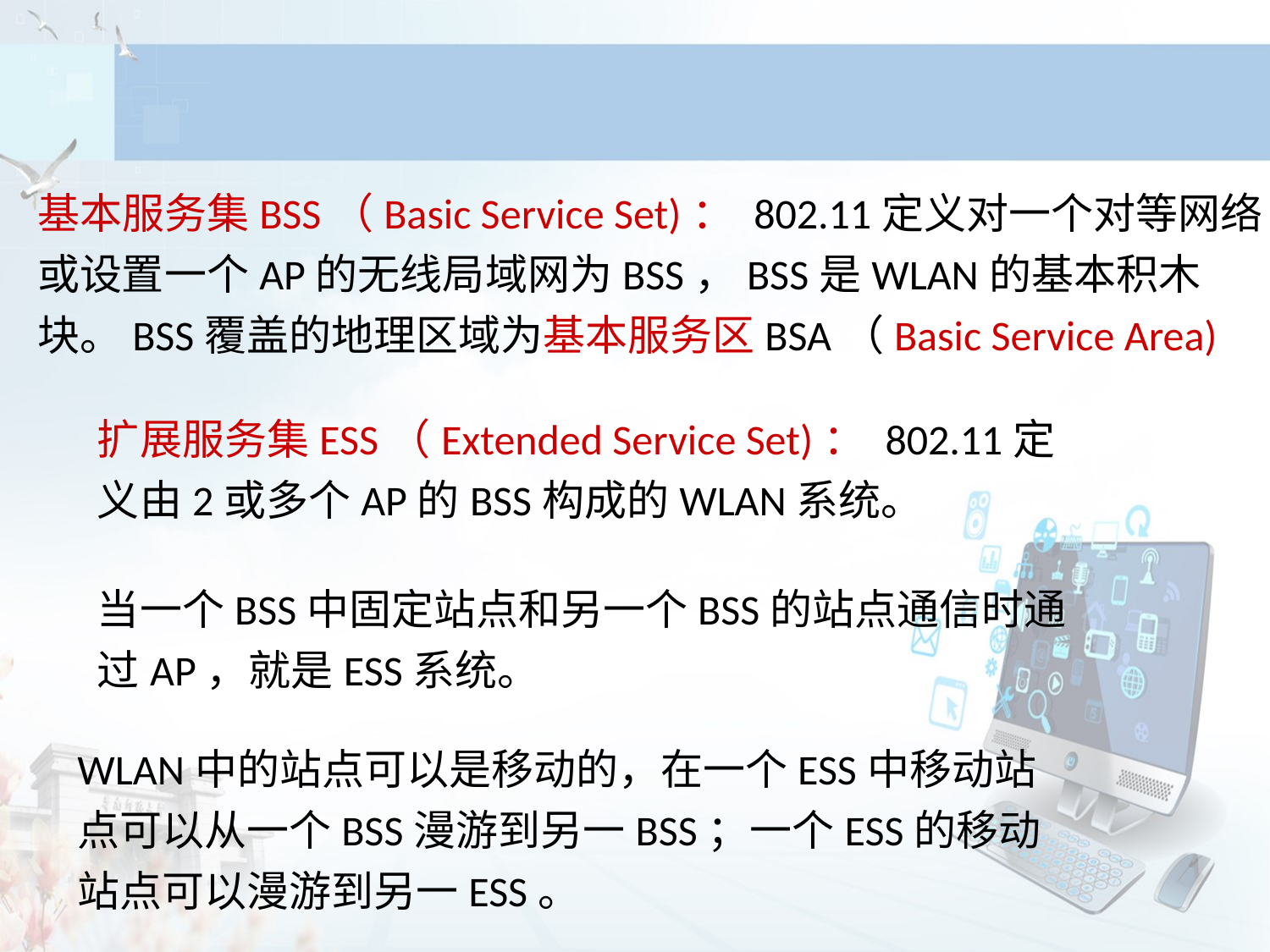

基本服务集BSS（Basic Service Set)： 802.11定义对一个对等网络或设置一个AP的无线局域网为BSS，BSS是WLAN的基本积木块。BSS覆盖的地理区域为基本服务区BSA（Basic Service Area)
扩展服务集ESS（Extended Service Set)： 802.11定义由2或多个AP的BSS构成的WLAN系统。
当一个BSS中固定站点和另一个BSS的站点通信时通过AP，就是ESS系统。
WLAN中的站点可以是移动的，在一个ESS中移动站点可以从一个BSS漫游到另一BSS；一个ESS的移动站点可以漫游到另一ESS。